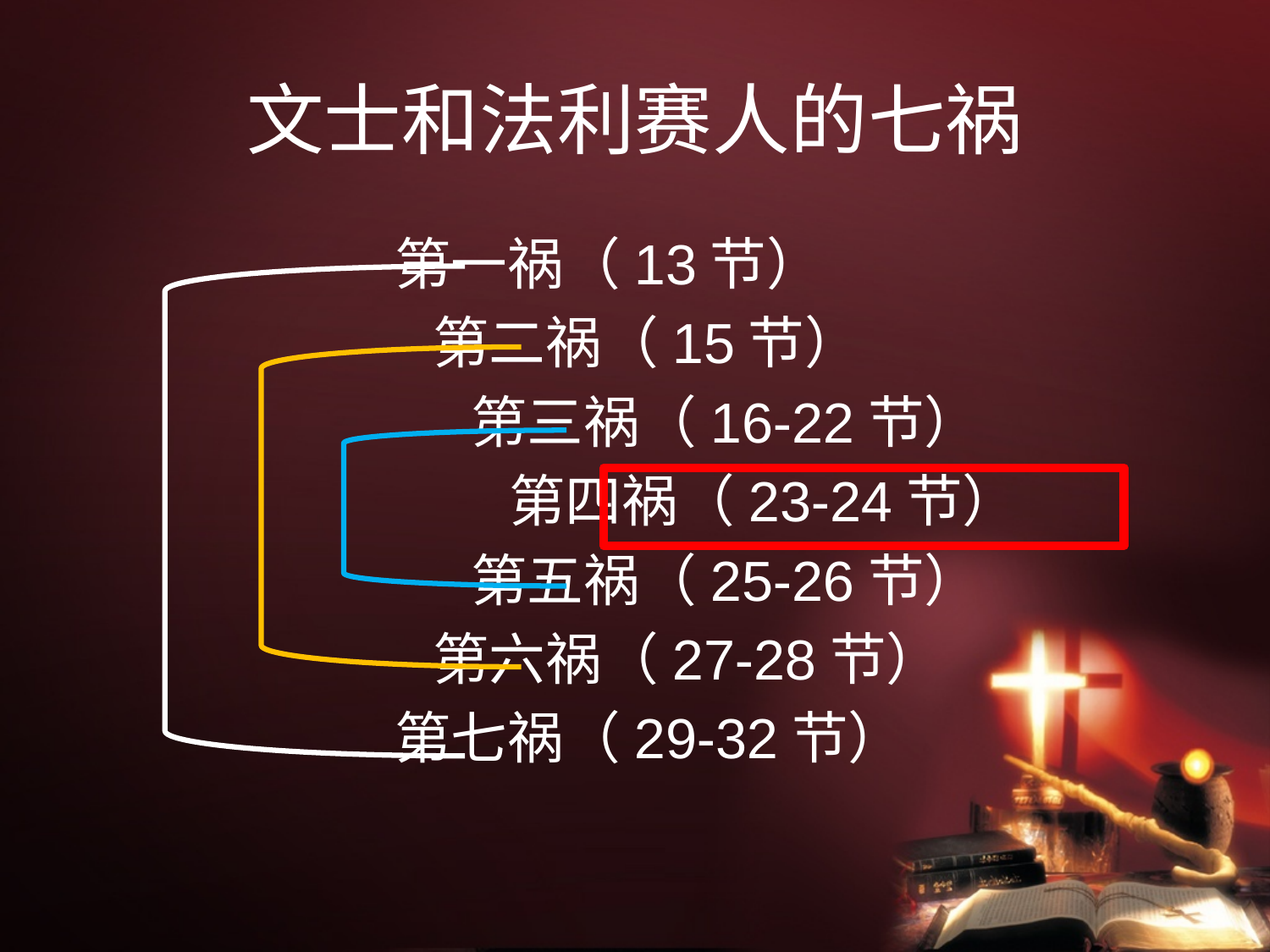

# 文士和法利赛人的七祸
                        第一祸（13节）
                           第二祸（15节）
                              第三祸（16-22节）
                                 第四祸（23-24节）
                              第五祸（25-26节）
                           第六祸（27-28节）
                        第七祸（29-32节）